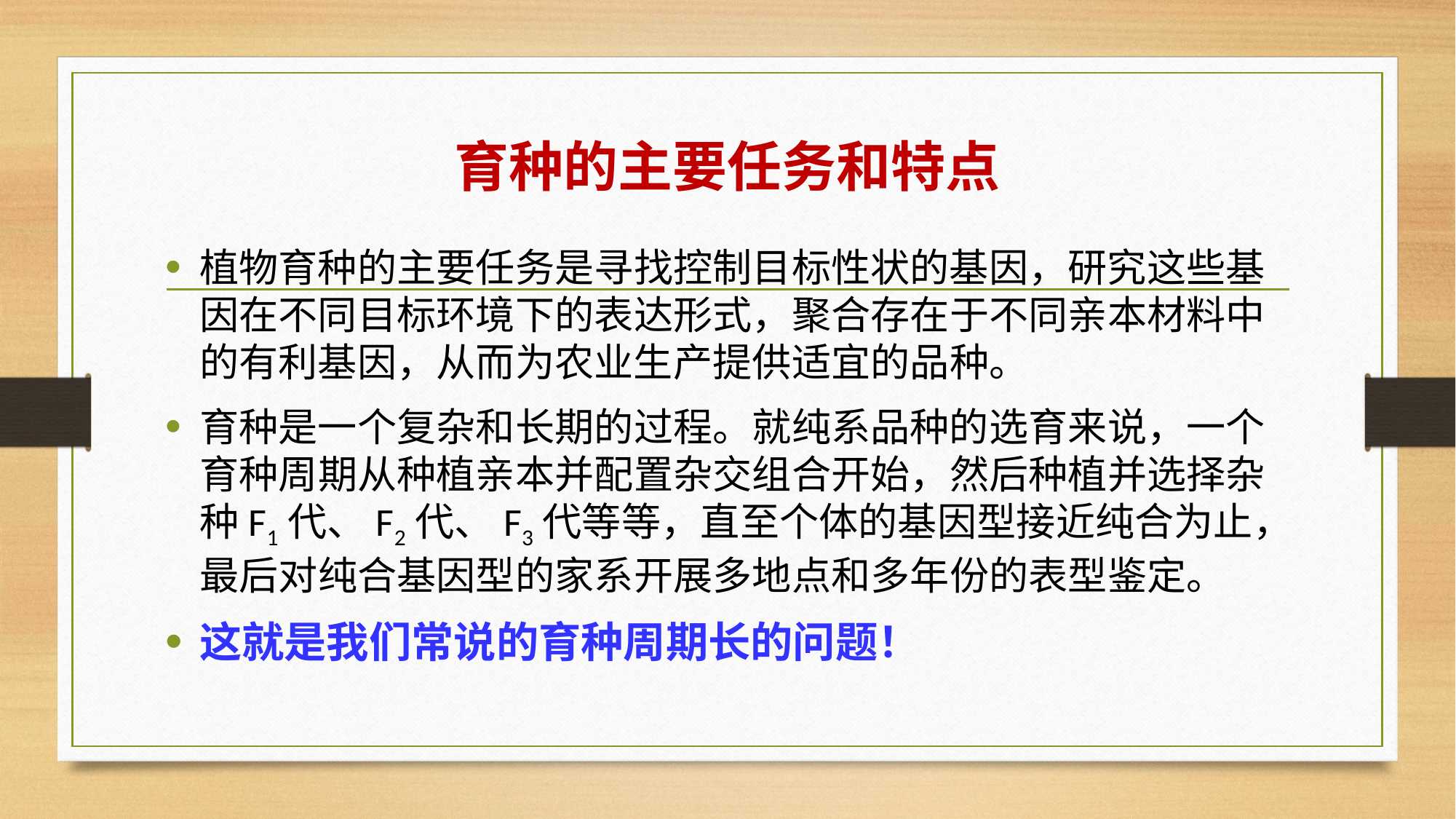

# 育种的主要任务和特点
植物育种的主要任务是寻找控制目标性状的基因，研究这些基因在不同目标环境下的表达形式，聚合存在于不同亲本材料中的有利基因，从而为农业生产提供适宜的品种。
育种是一个复杂和长期的过程。就纯系品种的选育来说，一个育种周期从种植亲本并配置杂交组合开始，然后种植并选择杂种F1代、F2代、F3代等等，直至个体的基因型接近纯合为止，最后对纯合基因型的家系开展多地点和多年份的表型鉴定。
这就是我们常说的育种周期长的问题！